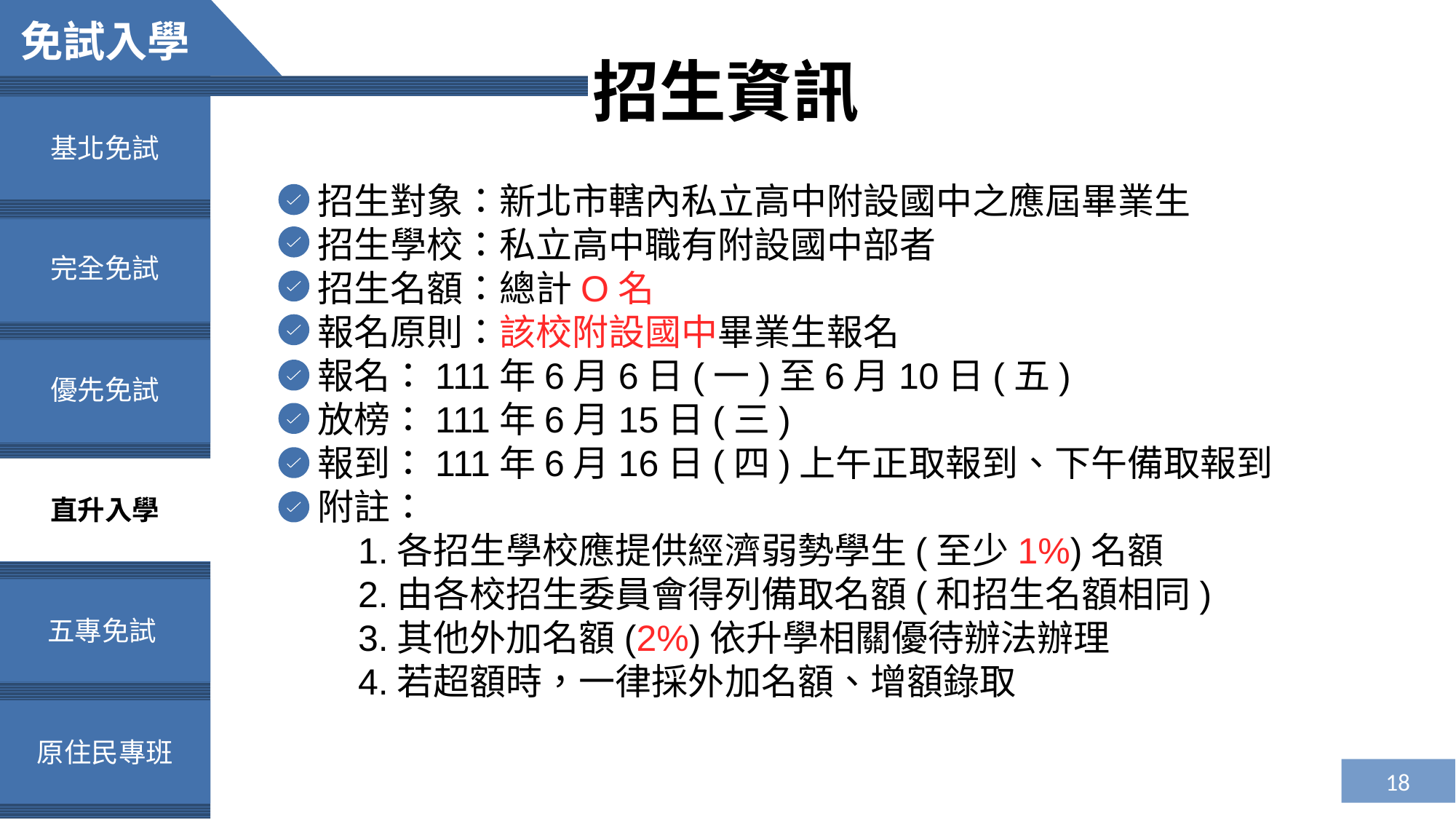

免試入學

招生資訊

基北免試
招生對象：新北市轄內私立高中附設國中之應屆畢業生
招生學校：私立高中職有附設國中部者
招生名額：總計O名
報名原則：該校附設國中畢業生報名
報名：111年6月6日(一)至6月10日(五)
放榜：111年6月15日(三)
報到：111年6月16日(四)上午正取報到、下午備取報到
附註：
    1.各招生學校應提供經濟弱勢學生(至少1%)名額
    2.由各校招生委員會得列備取名額(和招生名額相同)
    3.其他外加名額(2%)依升學相關優待辦法辦理
    4.若超額時，一律採外加名額、增額錄取

完全免試

優先免試

直升入學

五專免試

原住民專班

18